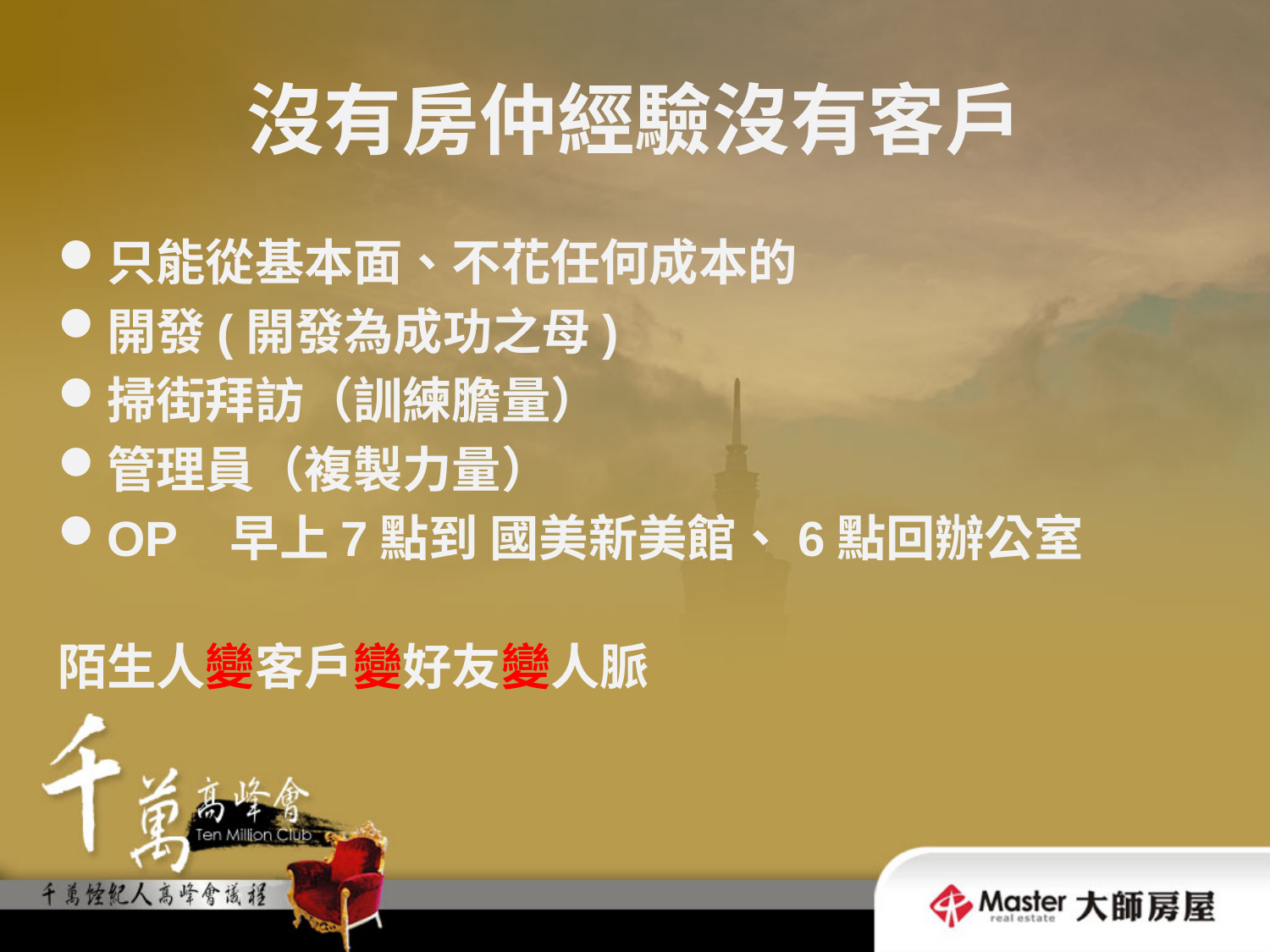

# 沒有房仲經驗沒有客戶

只能從基本面、不花任何成本的
開發(開發為成功之母)
掃街拜訪（訓練膽量）
管理員（複製力量）
OP   早上7點到 國美新美館、6點回辦公室
陌生人變客戶變好友變人脈